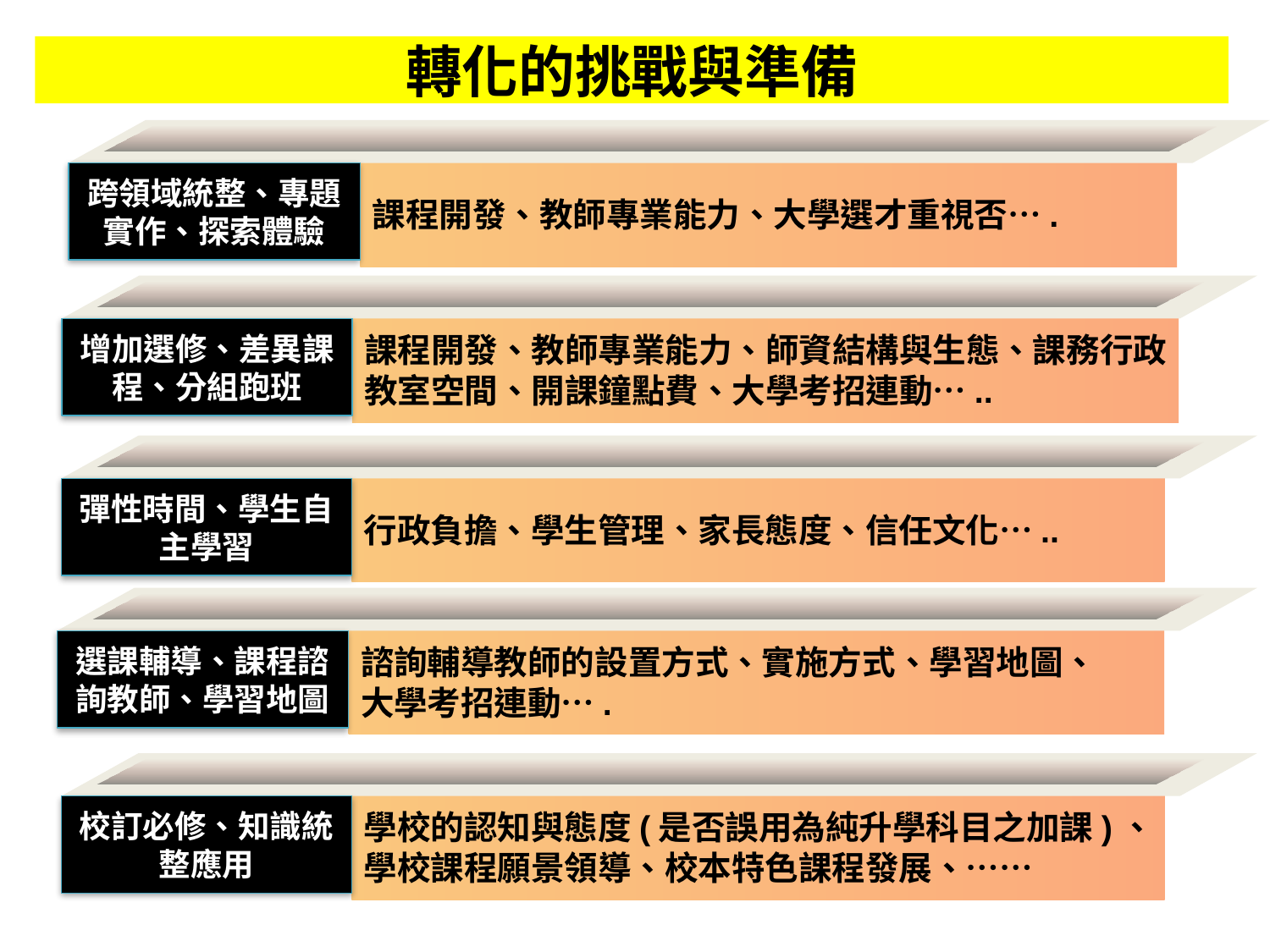

# 轉化的挑戰與準備

課程開發、教師專業能力、大學選才重視否….
跨領域統整、專題實作、探索體驗

課程開發、教師專業能力、師資結構與生態、課務行政
教室空間、開課鐘點費、大學考招連動…..
增加選修、差異課程、分組跑班

行政負擔、學生管理、家長態度、信任文化…..
彈性時間、學生自主學習

諮詢輔導教師的設置方式、實施方式、學習地圖、
大學考招連動….
選課輔導、課程諮詢教師、學習地圖

學校的認知與態度(是否誤用為純升學科目之加課)、
學校課程願景領導、校本特色課程發展、……
校訂必修、知識統整應用